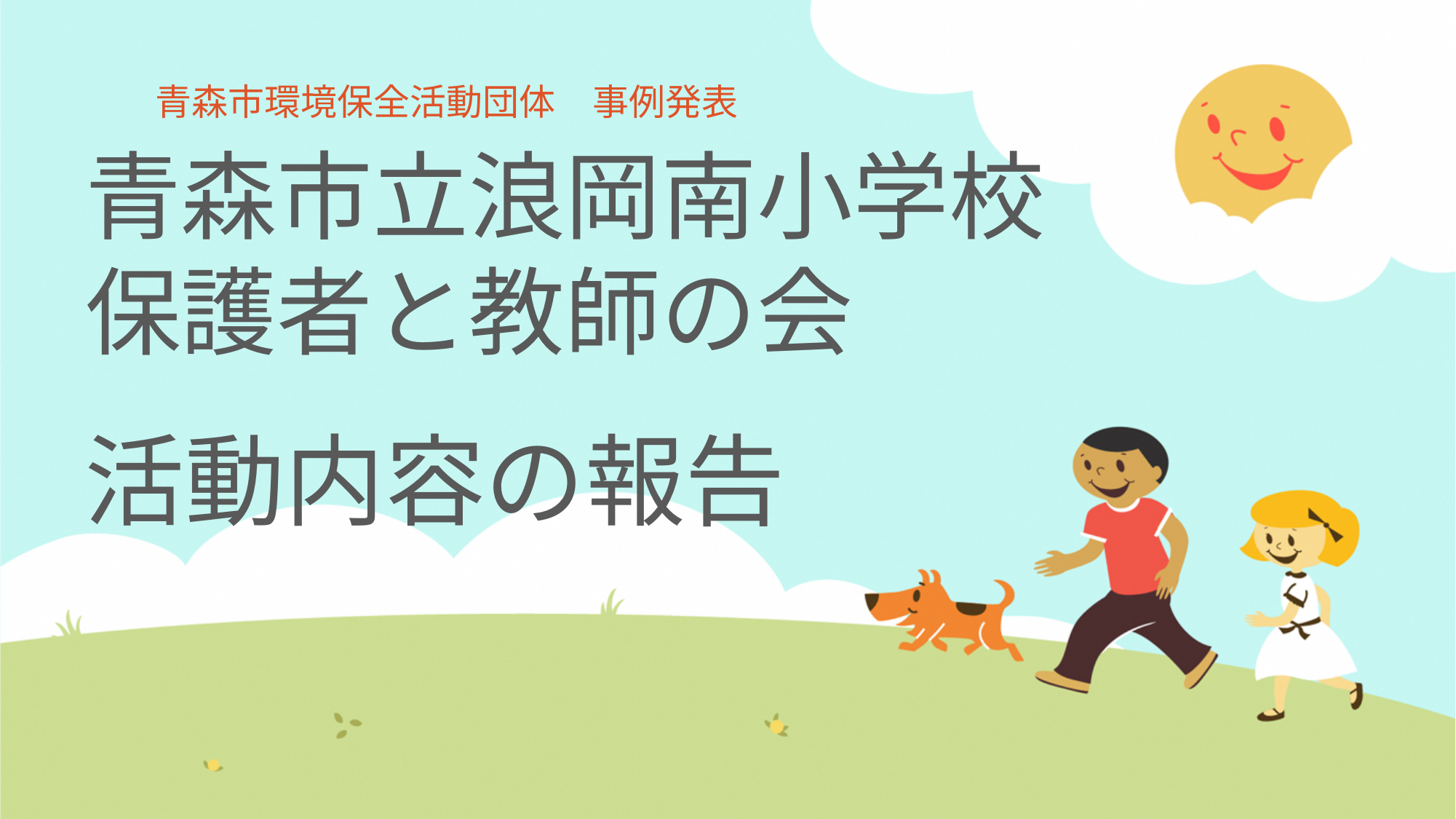

青森市環境保全活動団体　事例発表
# 青森市立浪岡南小学校 保護者と教師の会
活動内容の報告